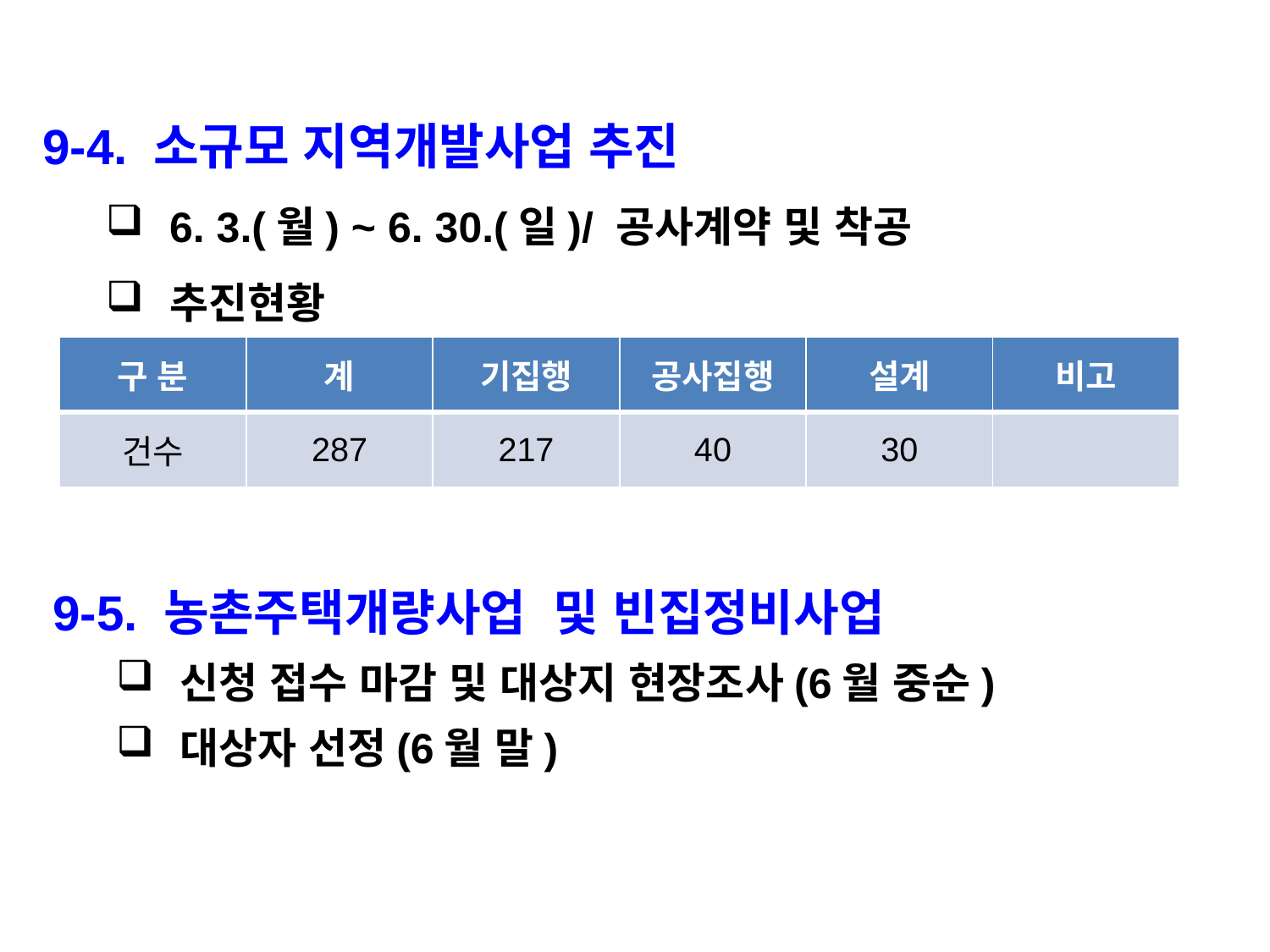

9-4. 소규모 지역개발사업 추진
6. 3.(월) ~ 6. 30.(일)/ 공사계약 및 착공
추진현황
| 구 분 | 계 | 기집행 | 공사집행 | 설계 | 비고 |
| --- | --- | --- | --- | --- | --- |
| 건수 | 287 | 217 | 40 | 30 |  |
9-5. 농촌주택개량사업  및 빈집정비사업
신청 접수 마감 및 대상지 현장조사(6월 중순)
대상자 선정(6월 말)